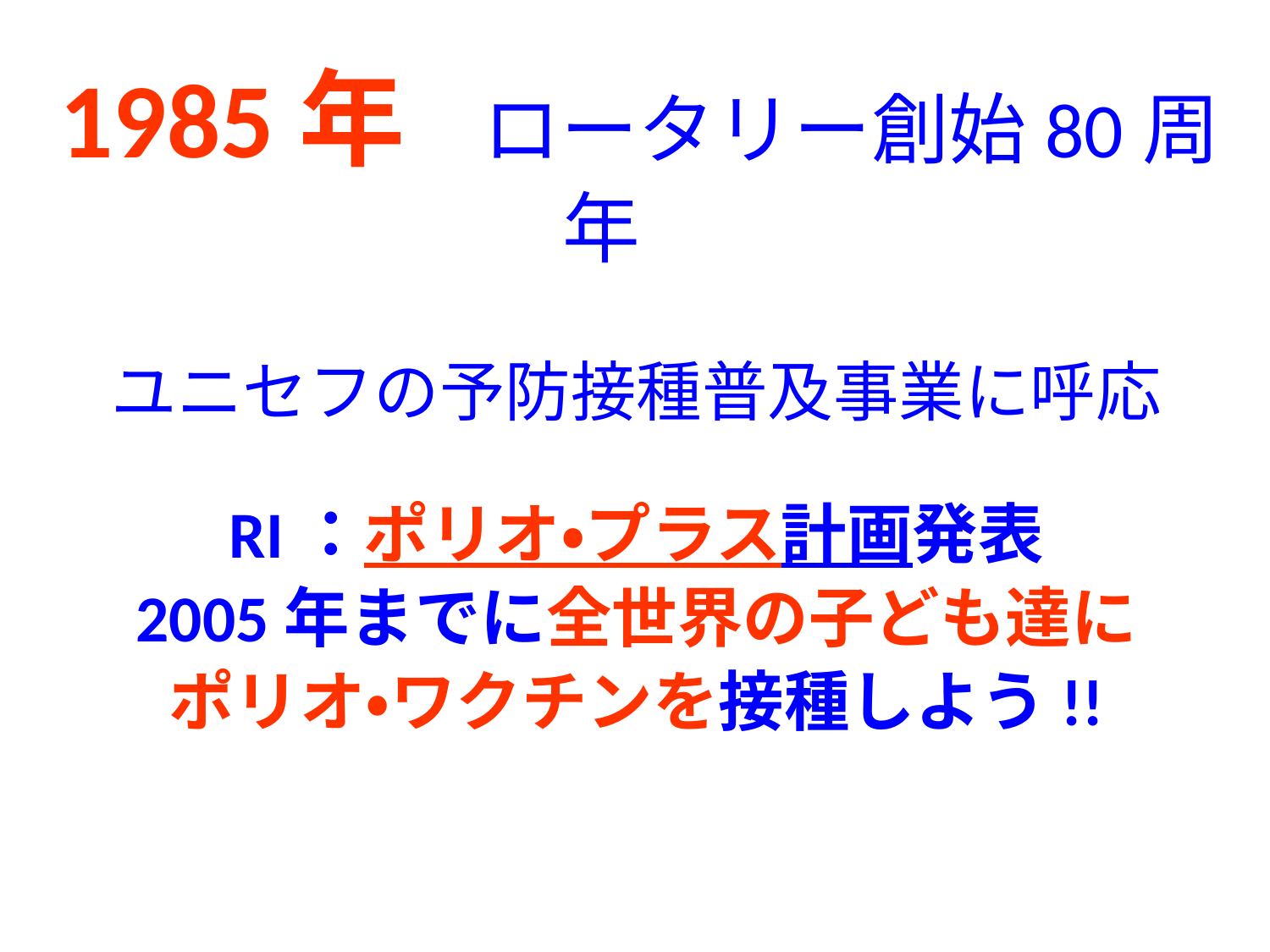

# 1985年　ロータリー創始80周年

ユニセフの予防接種普及事業に呼応

RI：ポリオ・プラス計画発表
2005年までに全世界の子ども達に
ポリオ・ワクチンを接種しよう!!